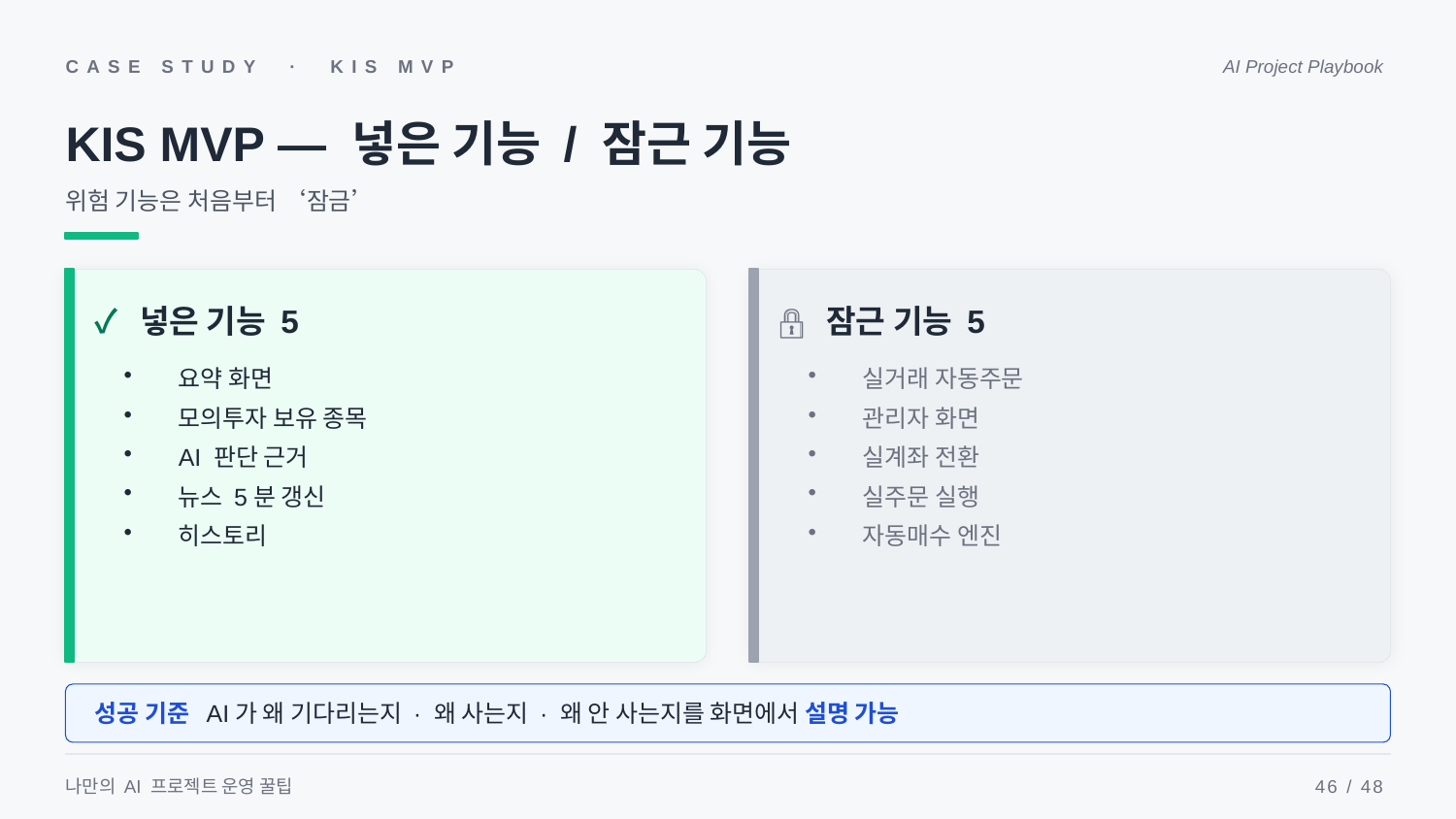

CASE STUDY  ·  KIS MVP
AI Project Playbook
KIS MVP — 넣은 기능 / 잠근 기능
위험 기능은 처음부터 ‘잠금’

🔒  잠근 기능 5
✓  넣은 기능 5
요약 화면
모의투자 보유 종목
AI 판단 근거
뉴스 5분 갱신
히스토리
실거래 자동주문
관리자 화면
실계좌 전환
실주문 실행
자동매수 엔진

성공 기준  AI가 왜 기다리는지 · 왜 사는지 · 왜 안 사는지를 화면에서 설명 가능

나만의 AI 프로젝트 운영 꿀팁
46 / 48